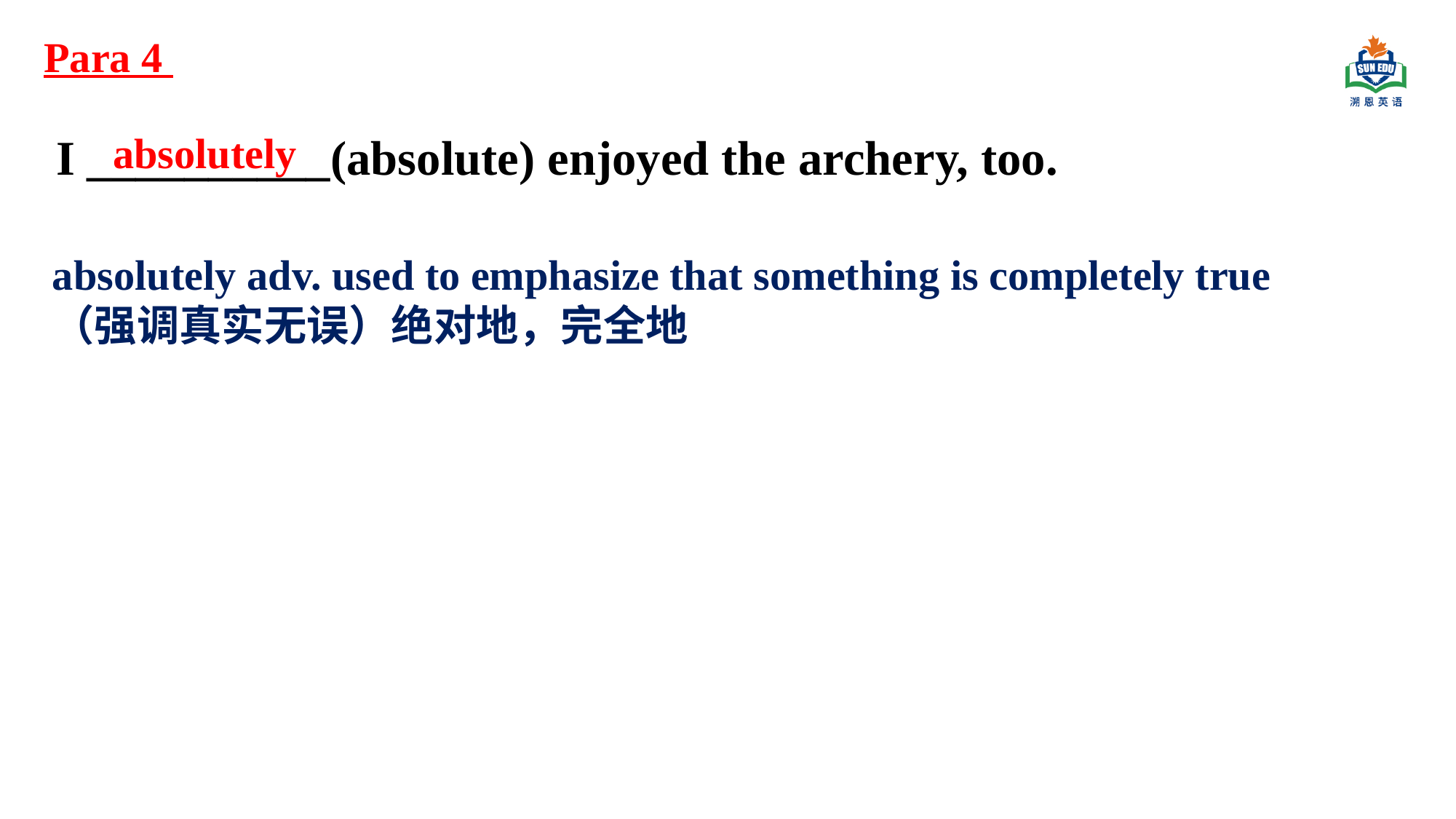

Para 4
 I __________(absolute) enjoyed the archery, too.
absolutely
absolutely adv. used to emphasize that something is completely true
（强调真实无误）绝对地，完全地